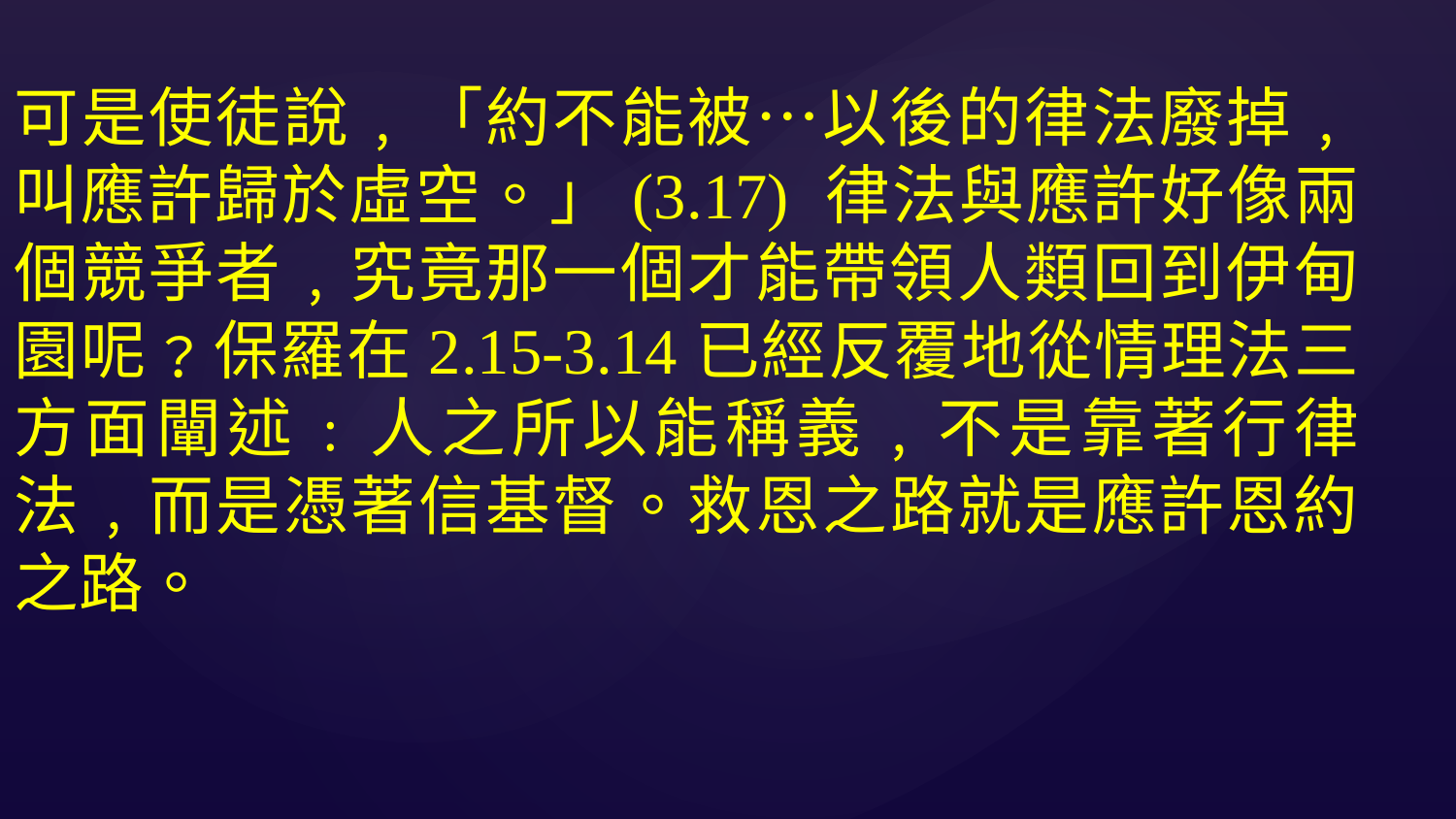

可是使徒說﹐「約不能被…以後的律法廢掉﹐叫應許歸於虛空。」(3.17) 律法與應許好像兩個競爭者﹐究竟那一個才能帶領人類回到伊甸園呢﹖保羅在2.15-3.14已經反覆地從情理法三方面闡述﹕人之所以能稱義﹐不是靠著行律法﹐而是憑著信基督。救恩之路就是應許恩約之路。